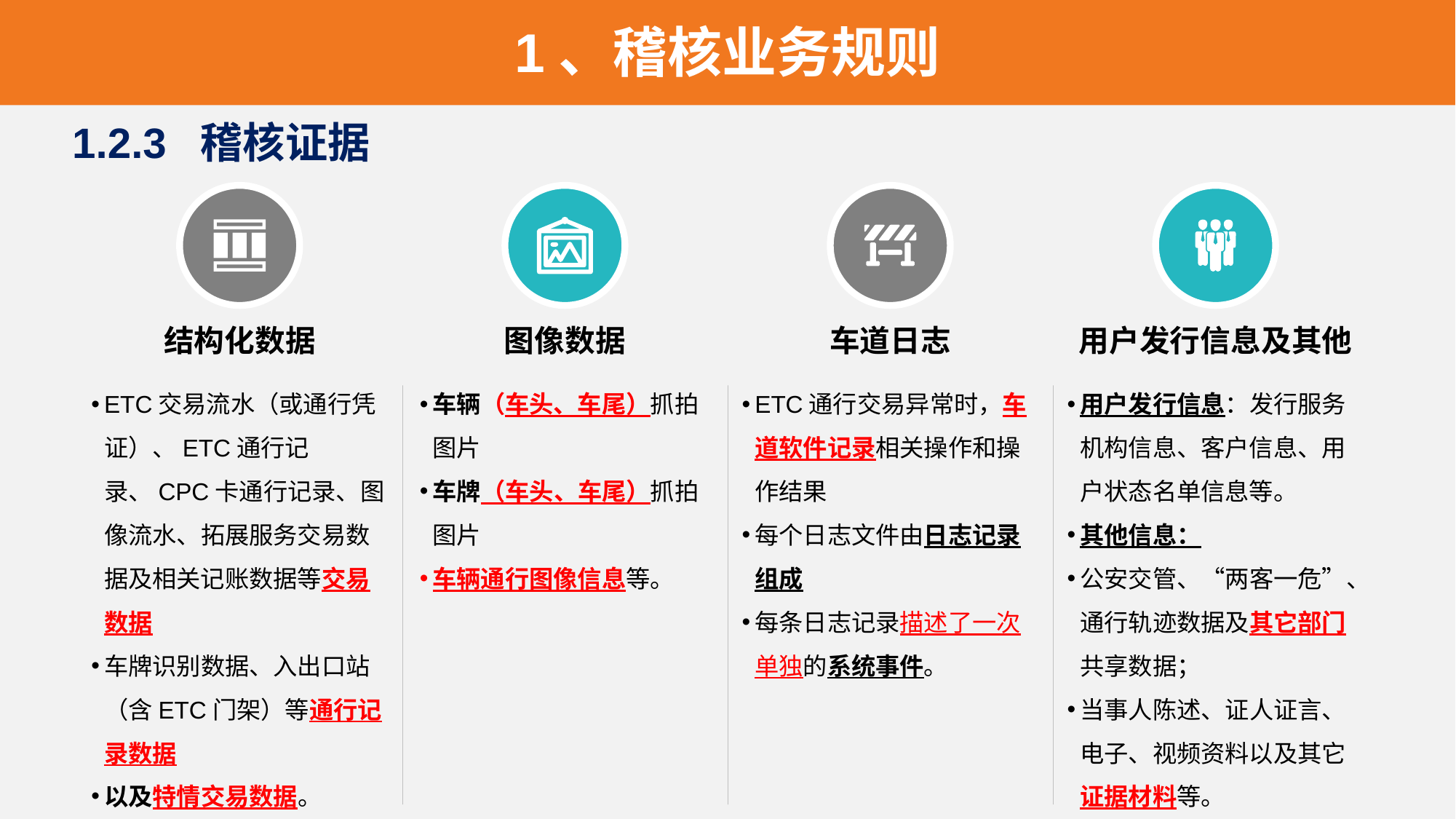

1、稽核业务规则
1.2.3  稽核证据

车道日志
用户发行信息及其他
结构化数据
图像数据
ETC交易流水（或通行凭证）、ETC通行记录、CPC卡通行记录、图像流水、拓展服务交易数据及相关记账数据等交易数据
车牌识别数据、入出口站（含ETC门架）等通行记录数据
以及特情交易数据。
车辆（车头、车尾）抓拍图片
车牌（车头、车尾）抓拍图片
车辆通行图像信息等。
ETC通行交易异常时，车道软件记录相关操作和操作结果
每个日志文件由日志记录组成
每条日志记录描述了一次单独的系统事件。
用户发行信息：发行服务机构信息、客户信息、用户状态名单信息等。
其他信息：
公安交管、“两客一危”、通行轨迹数据及其它部门共享数据；
当事人陈述、证人证言、电子、视频资料以及其它证据材料等。